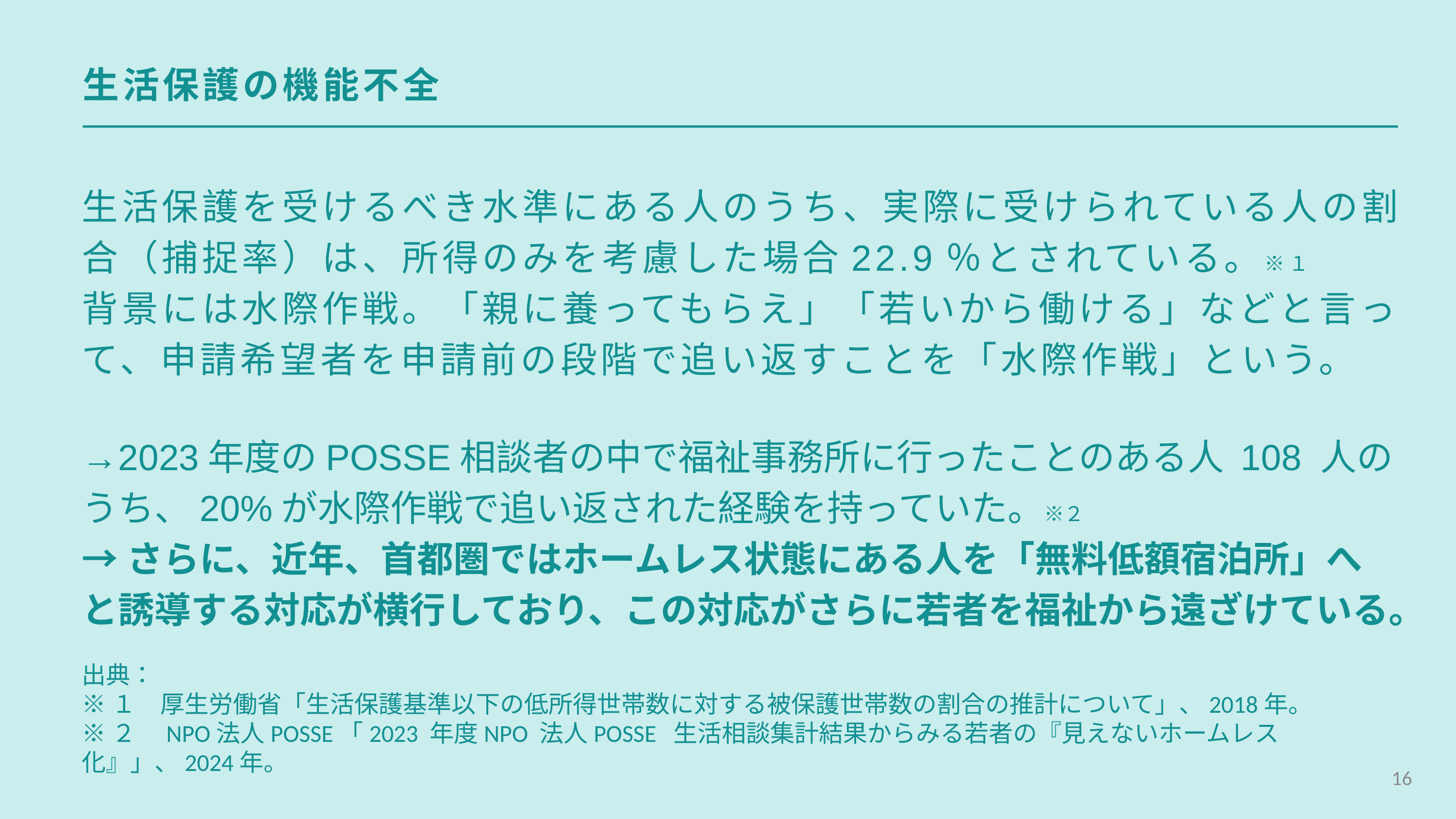

生活保護の機能不全

生活保護を受けるべき水準にある人のうち、実際に受けられている人の割合（捕捉率）は、所得のみを考慮した場合22.9％とされている。※１
背景には水際作戦。「親に養ってもらえ」「若いから働ける」などと言って、申請希望者を申請前の段階で追い返すことを「水際作戦」という。
→2023年度のPOSSE相談者の中で福祉事務所に行ったことのある人 108 人のうち、20%が水際作戦で追い返された経験を持っていた。※２
→さらに、近年、首都圏ではホームレス状態にある人を「無料低額宿泊所」へと誘導する対応が横行しており、この対応がさらに若者を福祉から遠ざけている。

出典：
※１　厚生労働省「生活保護基準以下の低所得世帯数に対する被保護世帯数の割合の推計について」、2018年。
※２　NPO法人POSSE「2023 年度NPO 法人POSSE  生活相談集計結果からみる若者の『見えないホームレス化』」、2024年。
16